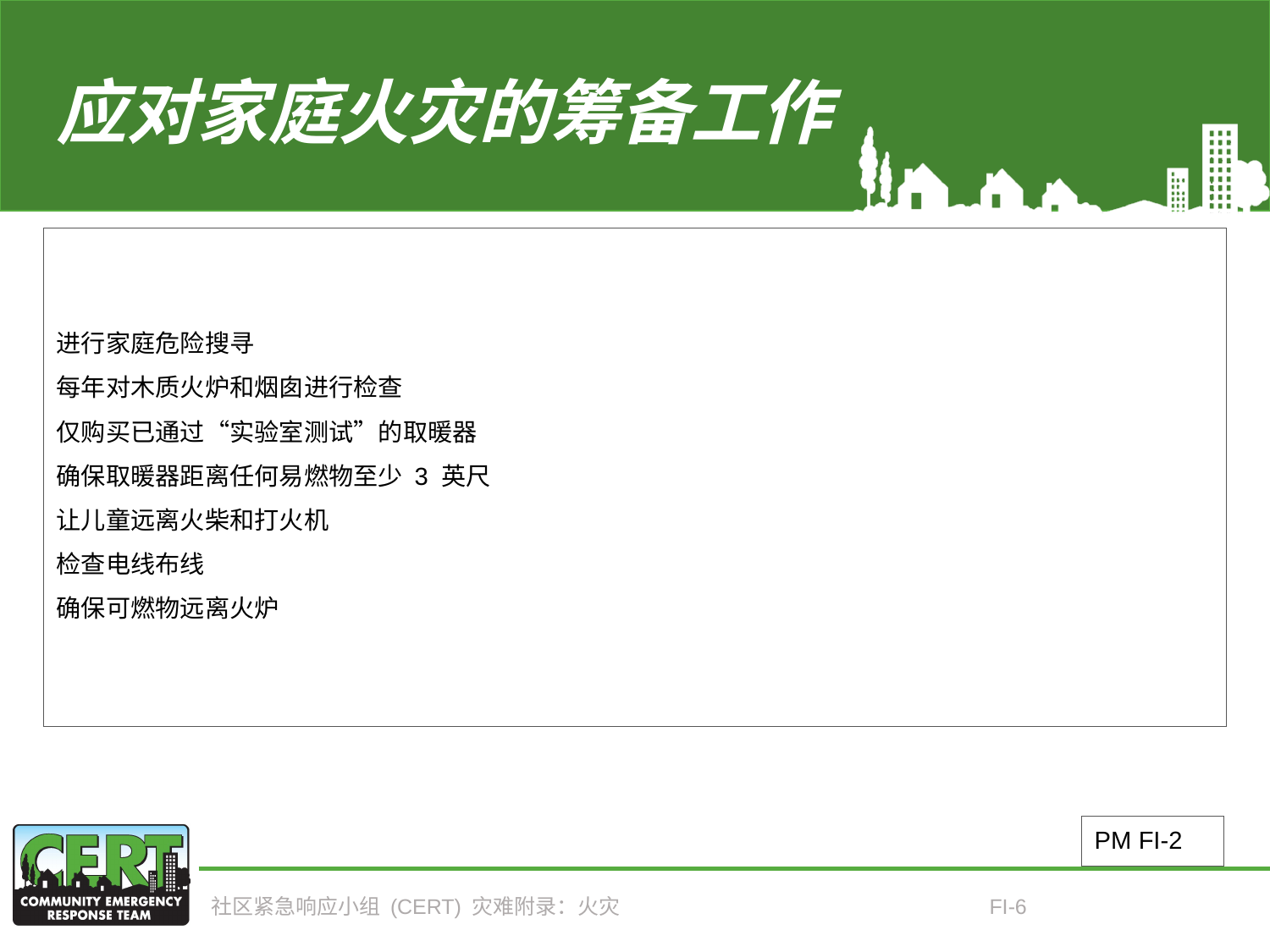

# 应对家庭火灾的筹备工作
进行家庭危险搜寻
每年对木质火炉和烟囱进行检查
仅购买已通过“实验室测试”的取暖器
确保取暖器距离任何易燃物至少 3 英尺
让儿童远离火柴和打火机
检查电线布线
确保可燃物远离火炉
PM FI-2
社区紧急响应小组 (CERT) 灾难附录：火灾
FI-6